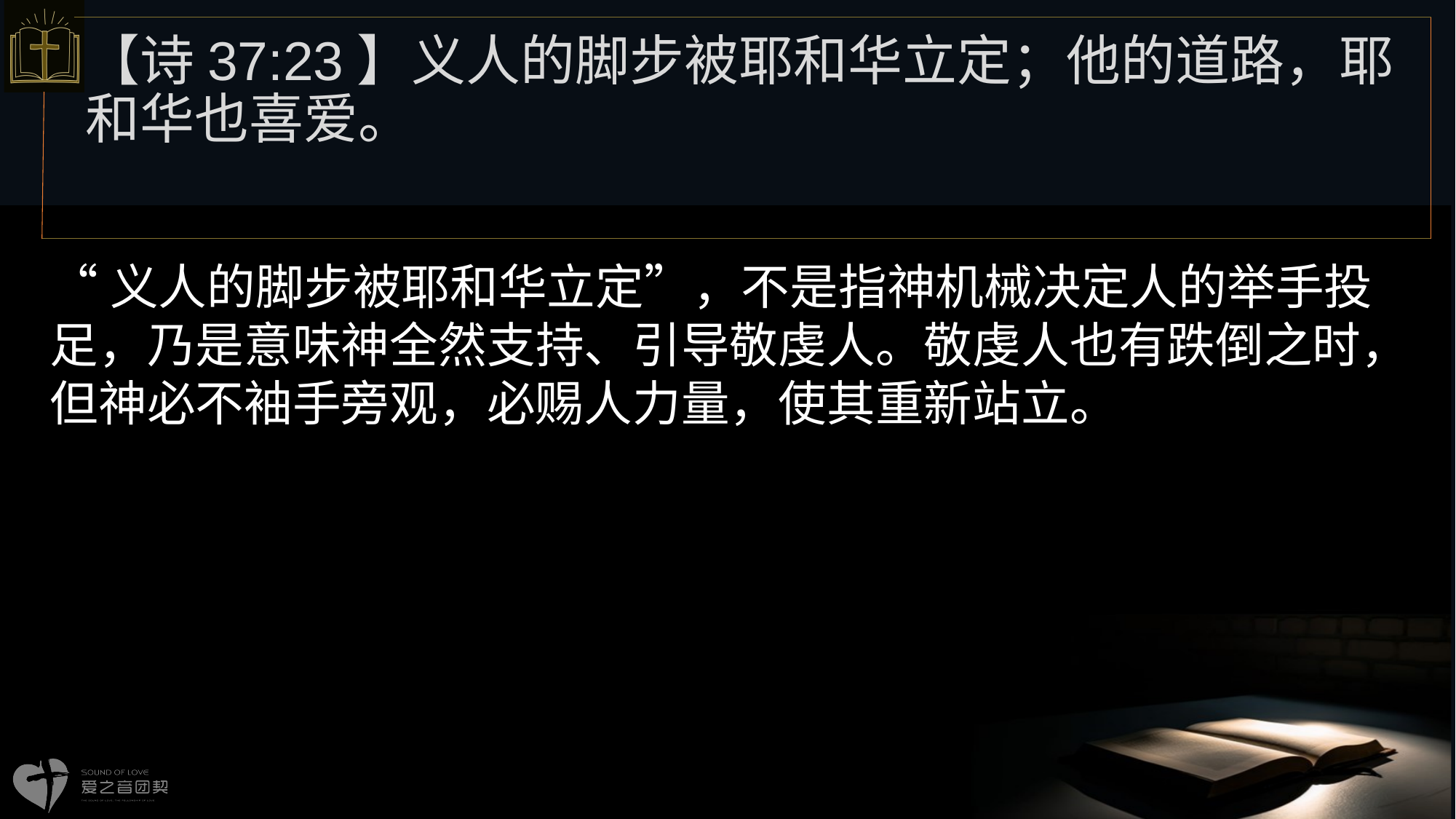

【诗37:23】义人的脚步被耶和华立定；他的道路，耶和华也喜爱。
# “义人的脚步被耶和华立定”，不是指神机械决定人的举手投足，乃是意味神全然支持、引导敬虔人。敬虔人也有跌倒之时，但神必不袖手旁观，必赐人力量，使其重新站立。